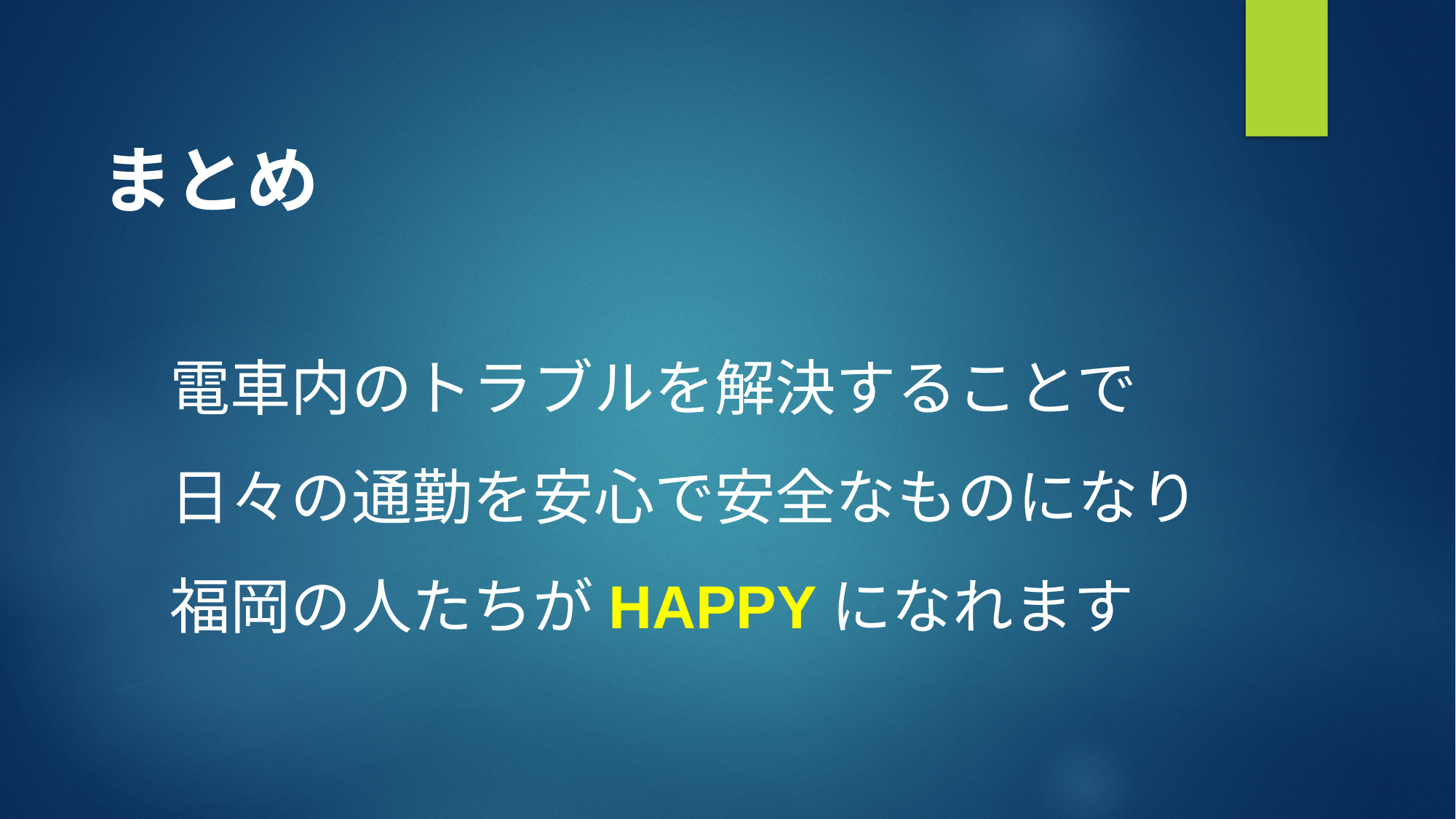

まとめ
電車内のトラブルを解決することで
日々の通勤を安心で安全なものになり
福岡の人たちがHAPPYになれます